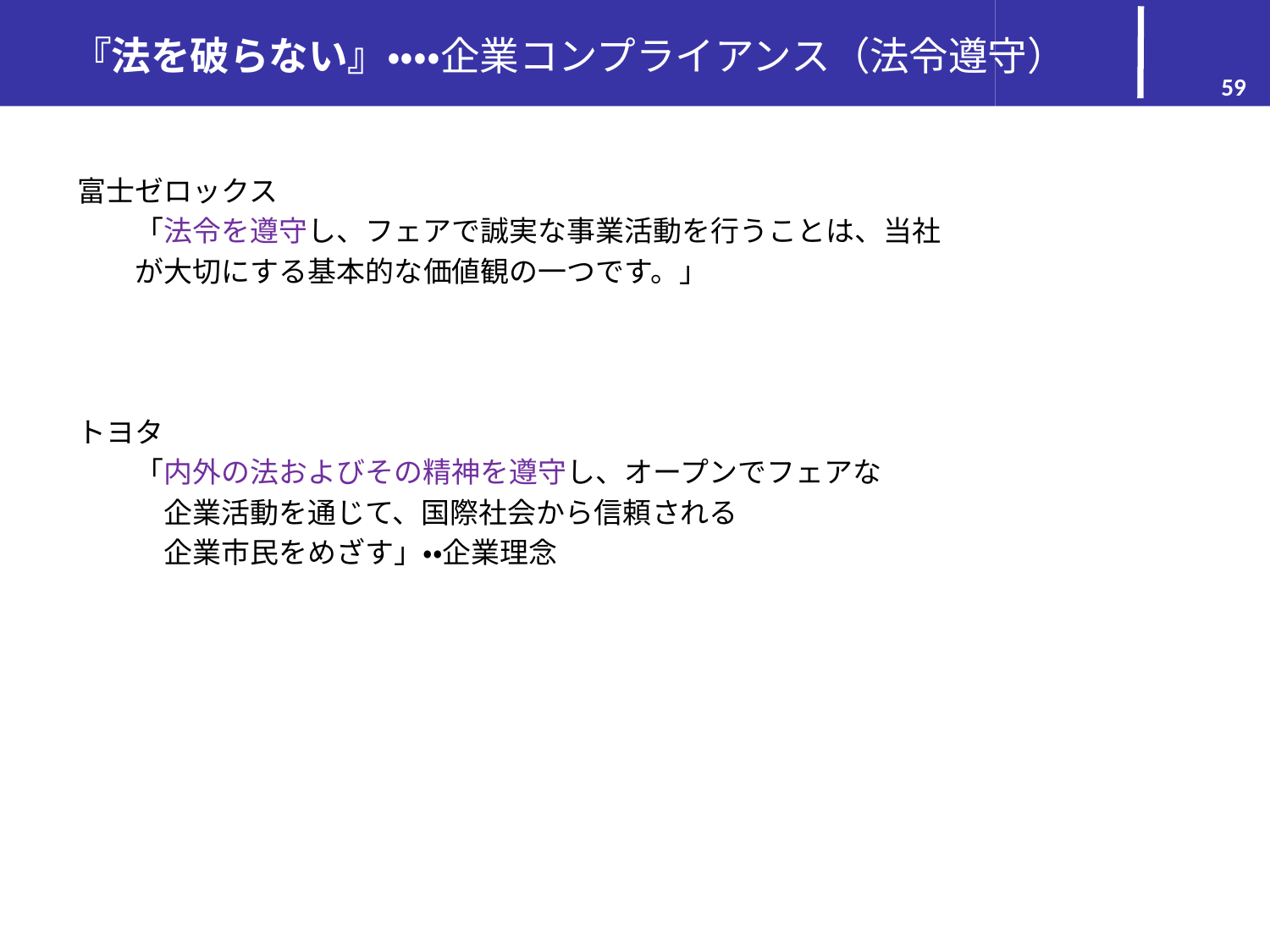

# 『法を破らない』・・・・企業コンプライアンス（法令遵守）
59

富士ゼロックス
　　「法令を遵守し、フェアで誠実な事業活動を行うことは、当社
　　が大切にする基本的な価値観の一つです。」

トヨタ
　　「内外の法およびその精神を遵守し、オープンでフェアな
　　　企業活動を通じて、国際社会から信頼される
　　　企業市民をめざす」・・企業理念